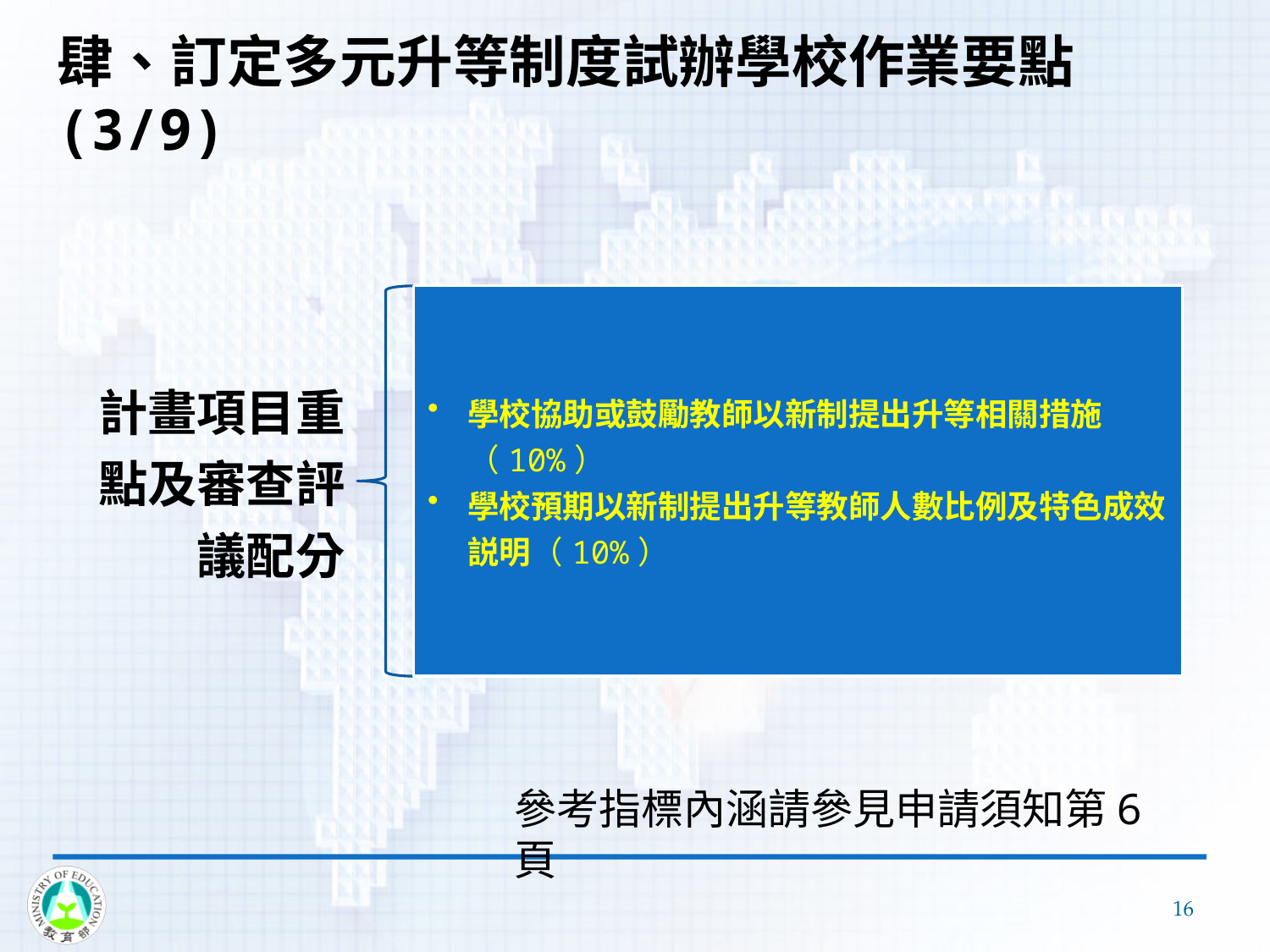

肆、訂定多元升等制度試辦學校作業要點(3/9)
計畫項目重點及審查評議配分
學校協助或鼓勵教師以新制提出升等相關措施（10%）
學校預期以新制提出升等教師人數比例及特色成效説明（10%）
參考指標內涵請參見申請須知第6頁
16